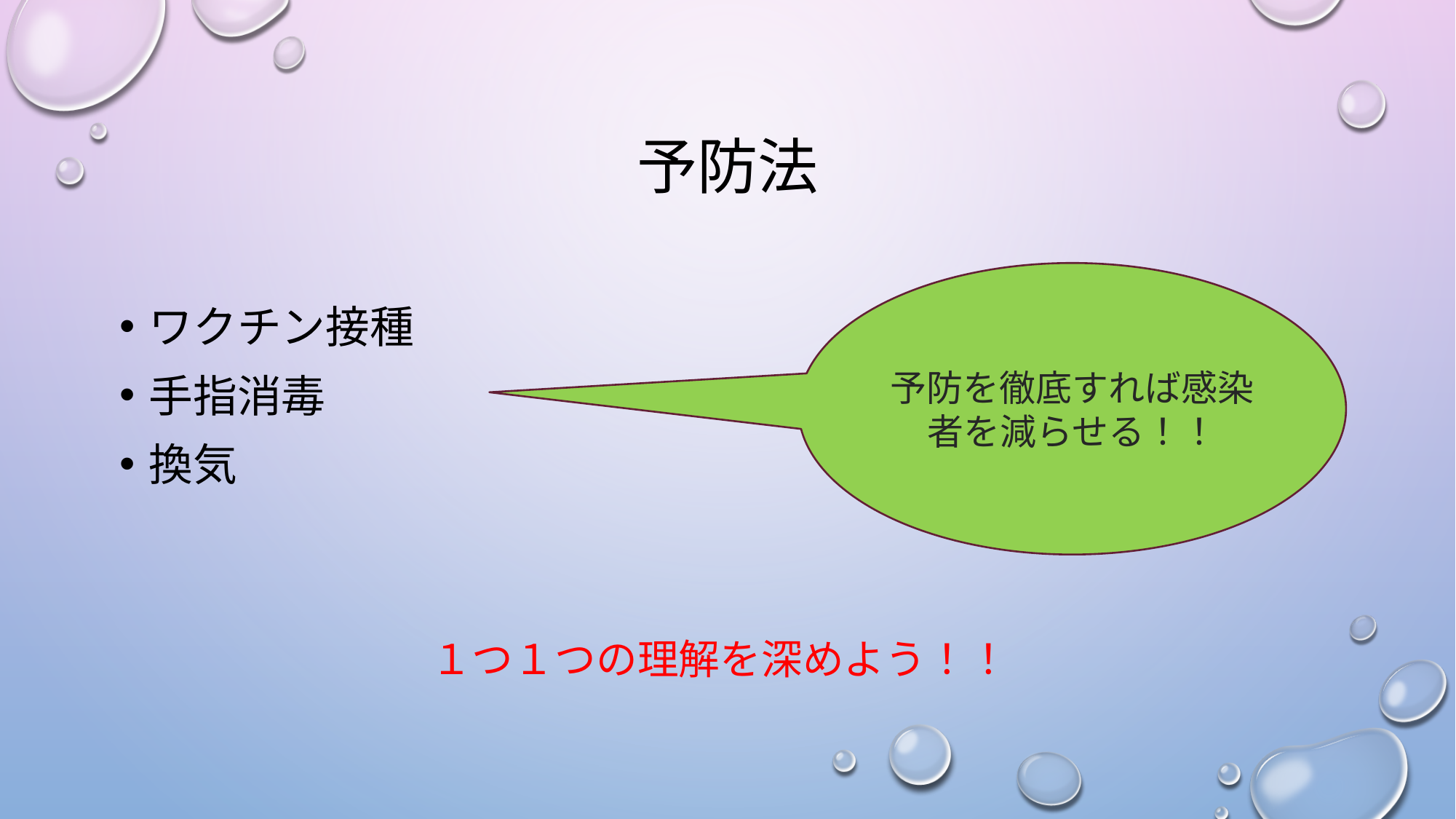

# 予防法
予防を徹底すれば感染者を減らせる！！
ワクチン接種
手指消毒
換気

　　　　　　　　　　　　　　　　　　　　　　　　　　　　　　１つ１つの理解を深めよう！！